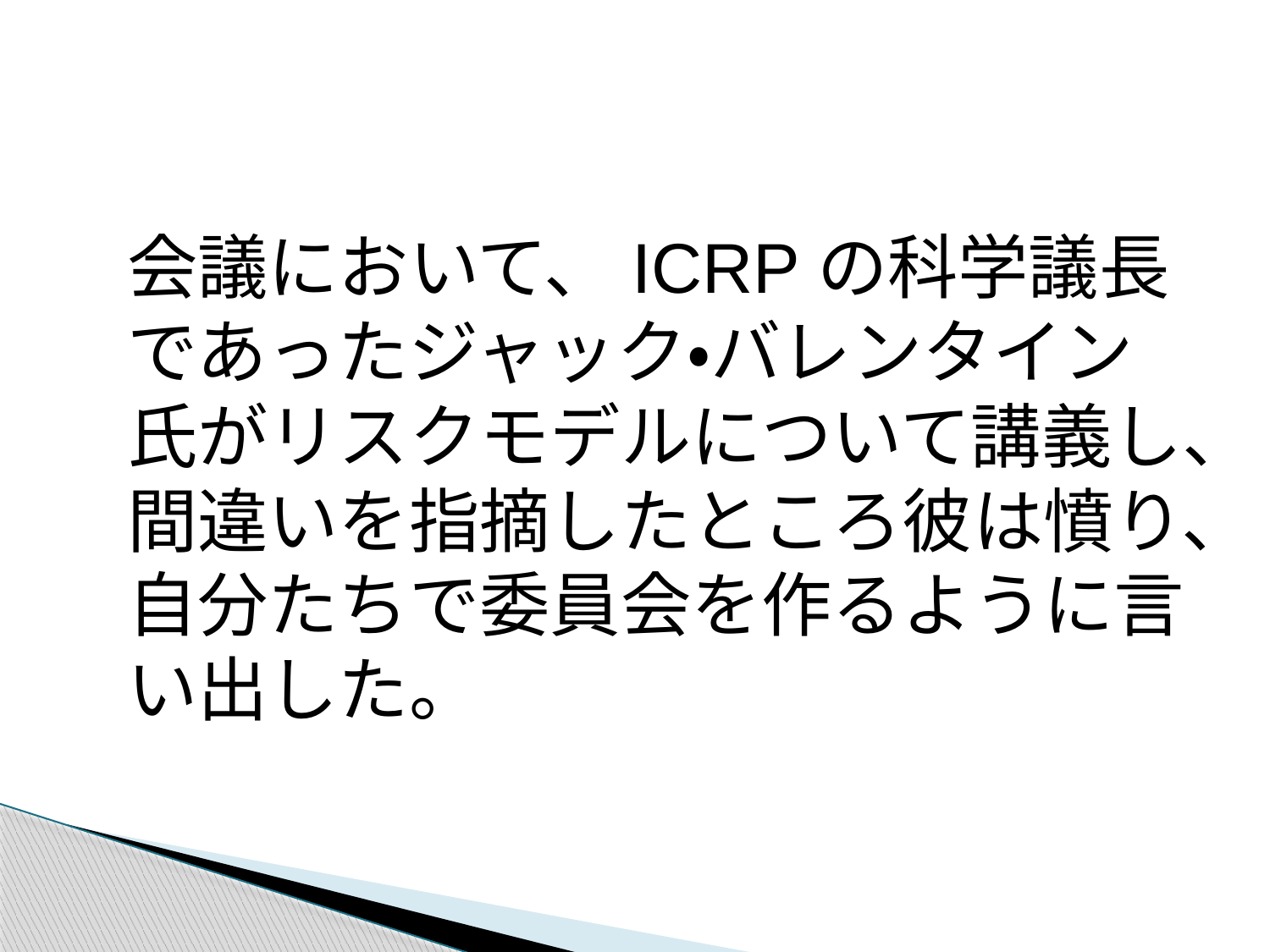

会議において、ICRPの科学議長であったジャック・バレンタイン氏がリスクモデルについて講義し、間違いを指摘したところ彼は憤り、自分たちで委員会を作るように言い出した。